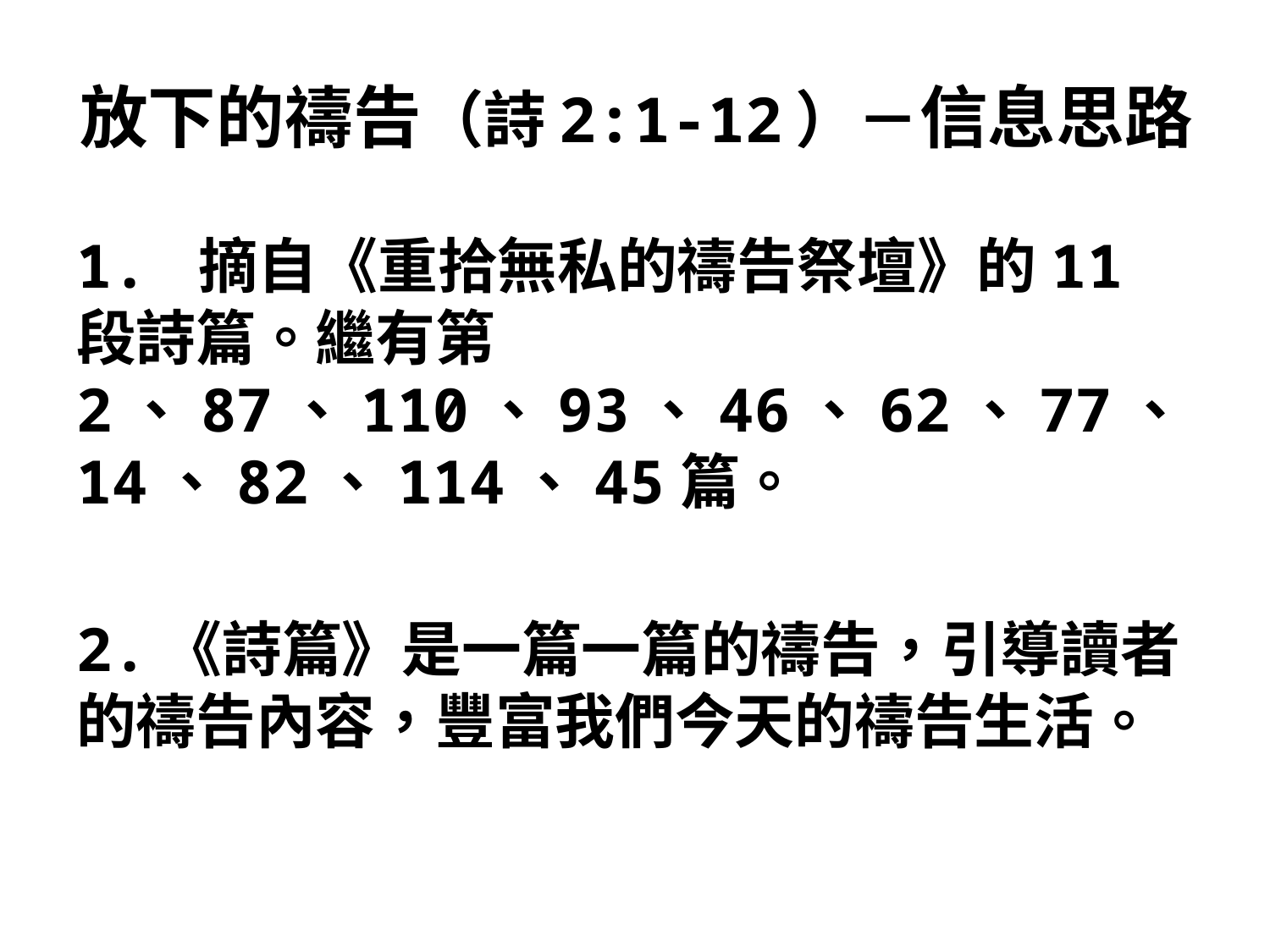

# 放下的禱告（詩2:1-12）－信息思路
1. 摘自《重拾無私的禱告祭壇》的11段詩篇。繼有第2、87、110、93、46、62、77、14、82、114、45篇。

2.《詩篇》是一篇一篇的禱告，引導讀者的禱告內容，豐富我們今天的禱告生活。